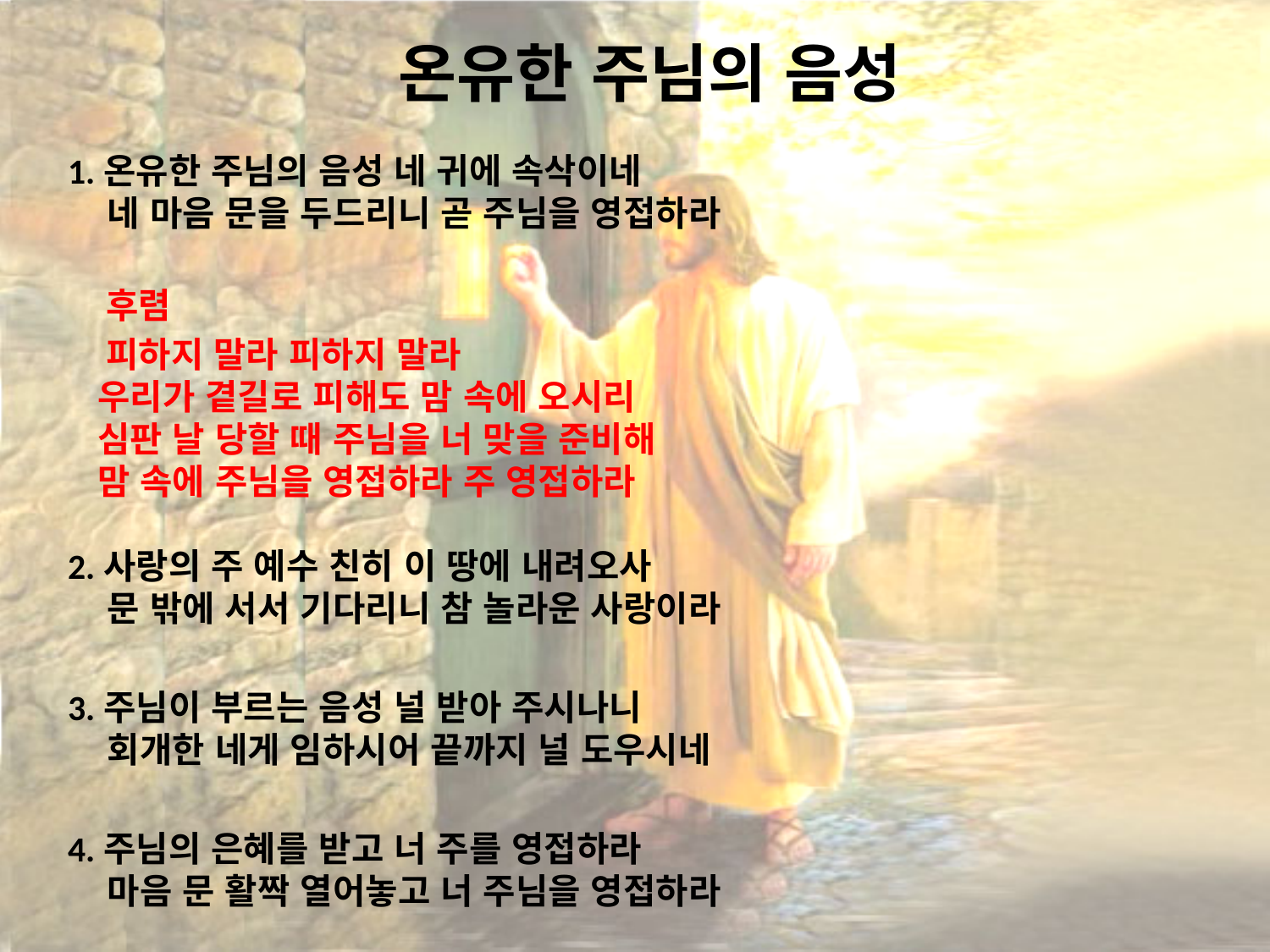

# 온유한 주님의 음성
1.온유한 주님의 음성 네 귀에 속삭이네
    네 마음 문을 두드리니 곧 주님을 영접하라
   후렴
   피하지 말라 피하지 말라
   우리가 곁길로 피해도 맘 속에 오시리
   심판 날 당할 때 주님을 너 맞을 준비해
   맘 속에 주님을 영접하라 주 영접하라
2.사랑의 주 예수 친히 이 땅에 내려오사
    문 밖에 서서 기다리니 참 놀라운 사랑이라

3.주님이 부르는 음성 널 받아 주시나니
    회개한 네게 임하시어 끝까지 널 도우시네

4.주님의 은혜를 받고 너 주를 영접하라
    마음 문 활짝 열어놓고 너 주님을 영접하라